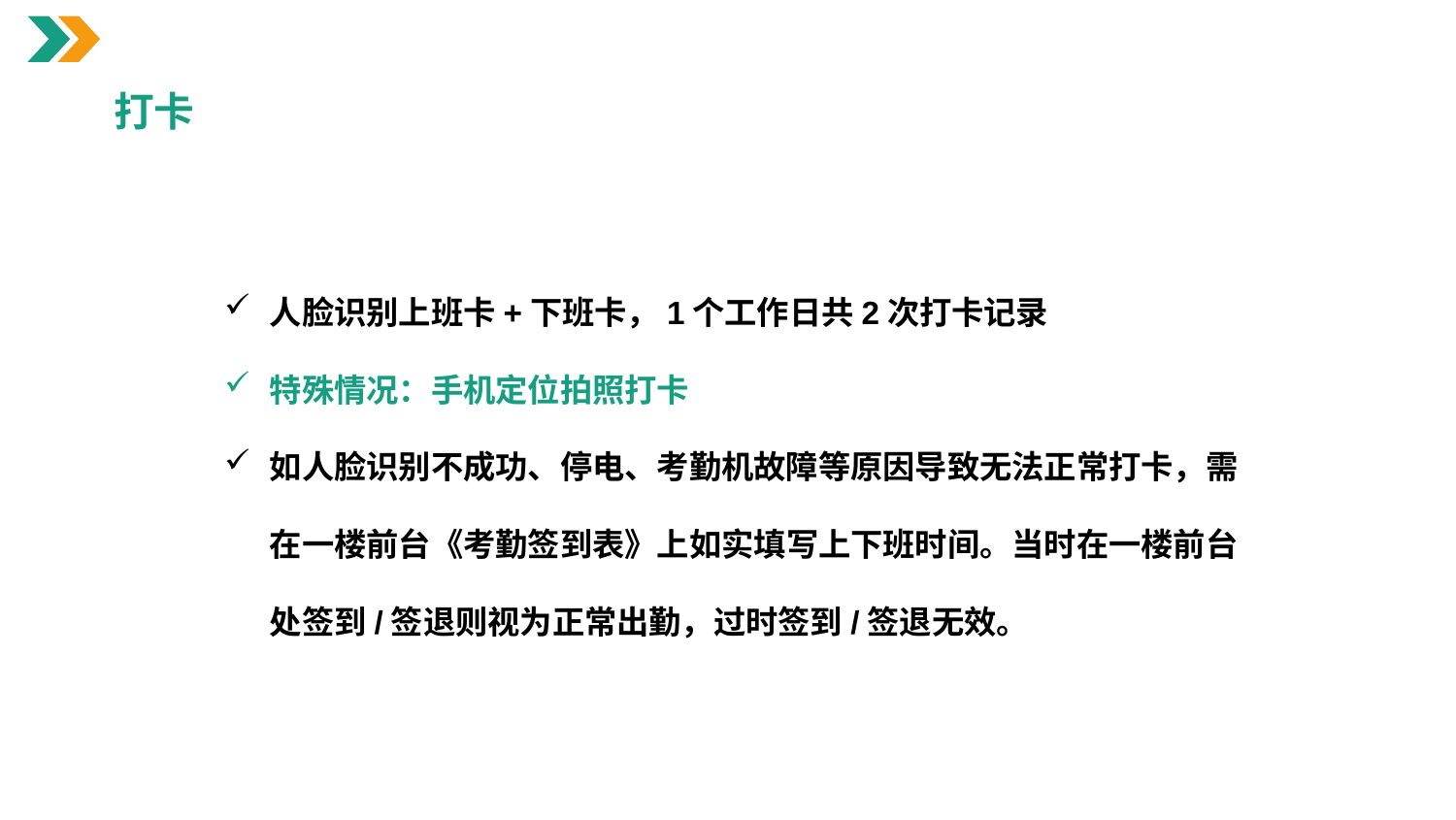

打卡
人脸识别上班卡+下班卡，1个工作日共2次打卡记录
特殊情况：手机定位拍照打卡
如人脸识别不成功、停电、考勤机故障等原因导致无法正常打卡，需在一楼前台《考勤签到表》上如实填写上下班时间。当时在一楼前台处签到/签退则视为正常出勤，过时签到/签退无效。